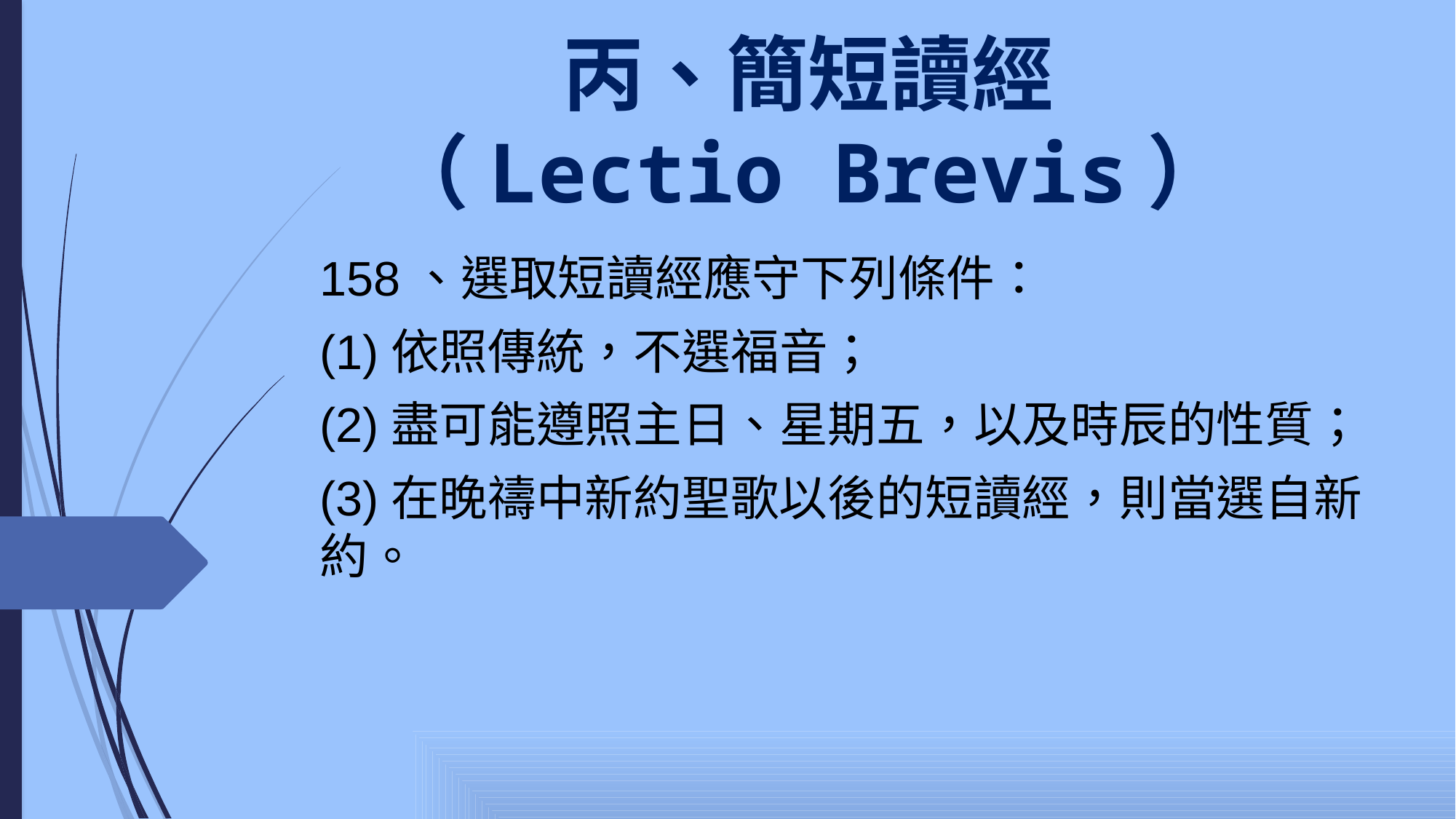

# 丙、簡短讀經 （Lectio Brevis）
158、選取短讀經應守下列條件：
(1)依照傳統，不選福音；
(2)盡可能遵照主日、星期五，以及時辰的性質；
(3)在晚禱中新約聖歌以後的短讀經，則當選自新約。